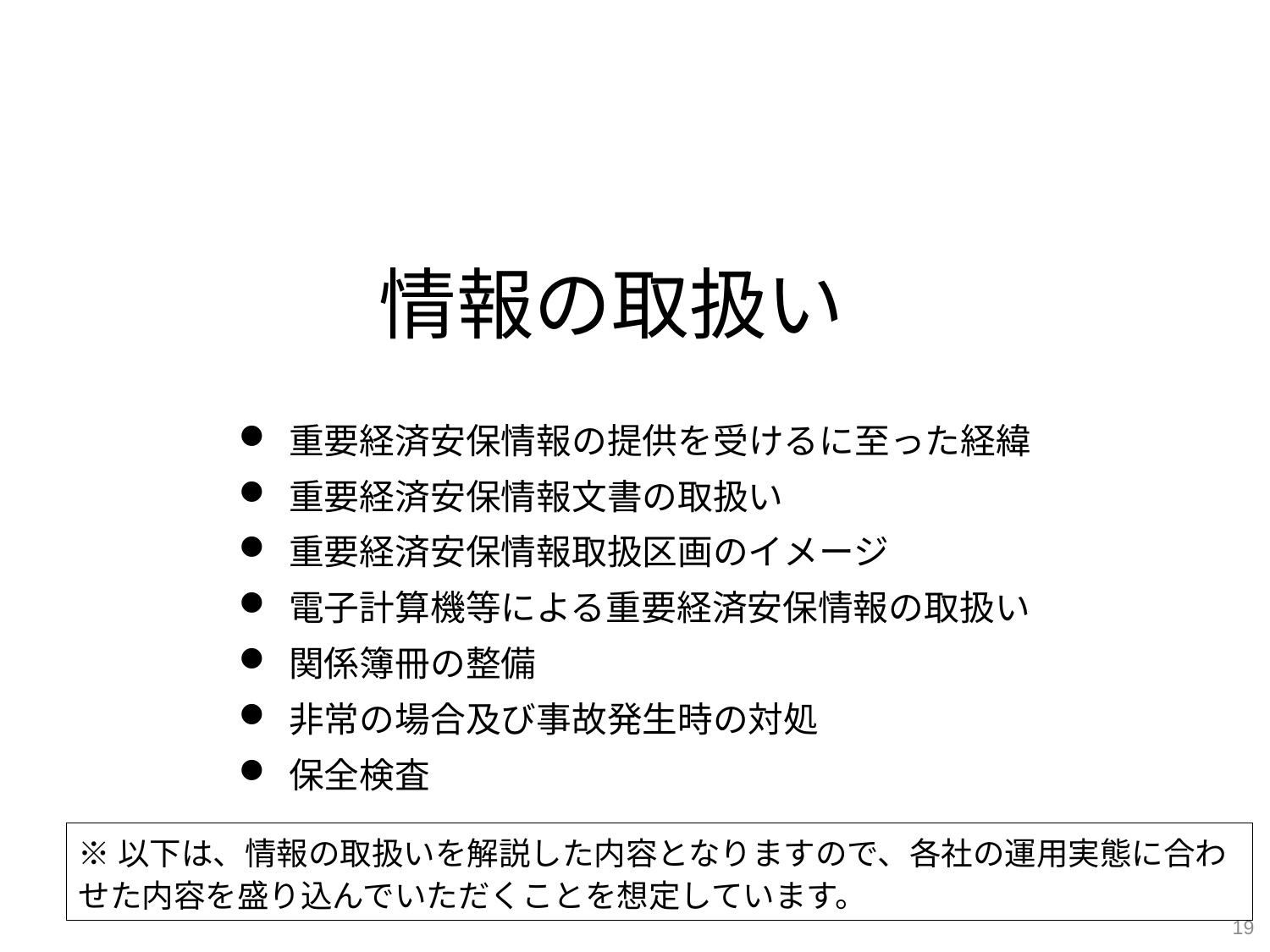

情報の取扱い

重要経済安保情報の提供を受けるに至った経緯
重要経済安保情報文書の取扱い
重要経済安保情報取扱区画のイメージ
電子計算機等による重要経済安保情報の取扱い
関係簿冊の整備
非常の場合及び事故発生時の対処
保全検査
※以下は、情報の取扱いを解説した内容となりますので、各社の運用実態に合わせた内容を盛り込んでいただくことを想定しています。
19